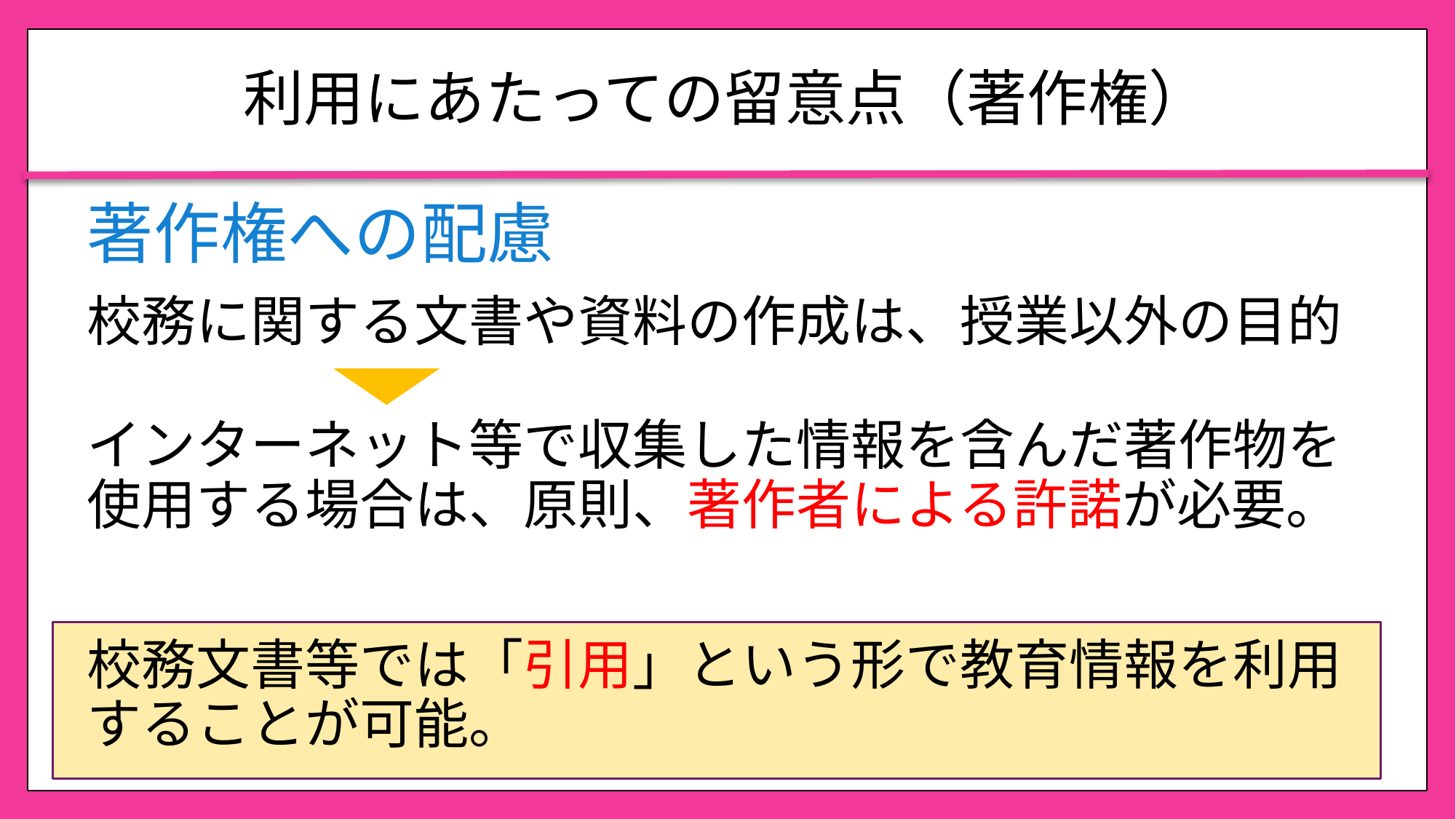

# 利用にあたっての留意点（著作権）
著作権への配慮
校務に関する文書や資料の作成は、授業以外の目的

インターネット等で収集した情報を含んだ著作物を使用する場合は、原則、著作者による許諾が必要。

校務文書等では「引用」という形で教育情報を利用することが可能。